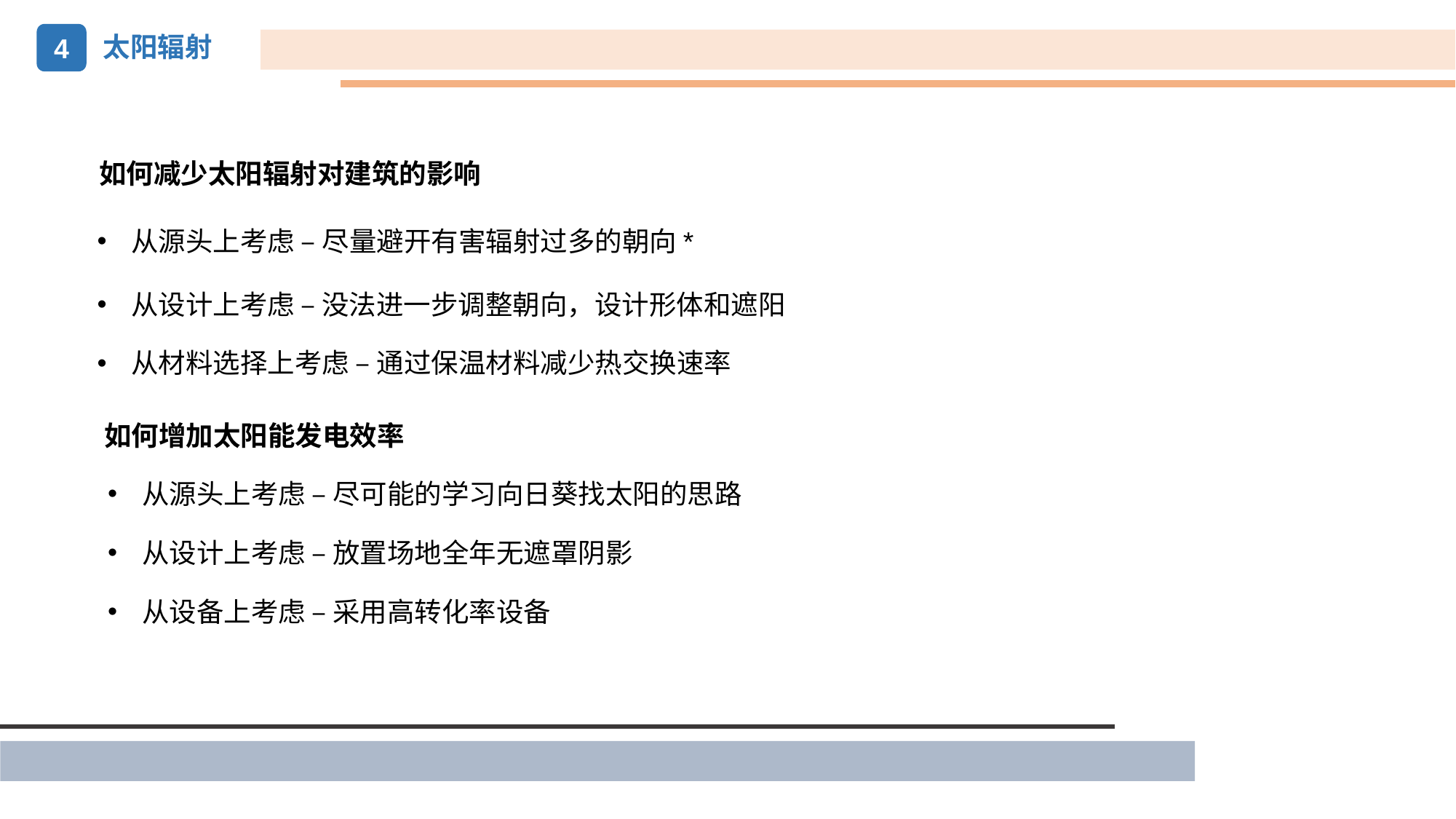

4
太阳辐射

如何减少太阳辐射对建筑的影响
从源头上考虑 – 尽量避开有害辐射过多的朝向*
从设计上考虑 – 没法进一步调整朝向，设计形体和遮阳
从材料选择上考虑 – 通过保温材料减少热交换速率
如何增加太阳能发电效率
从源头上考虑 – 尽可能的学习向日葵找太阳的思路
从设计上考虑 – 放置场地全年无遮罩阴影
从设备上考虑 – 采用高转化率设备